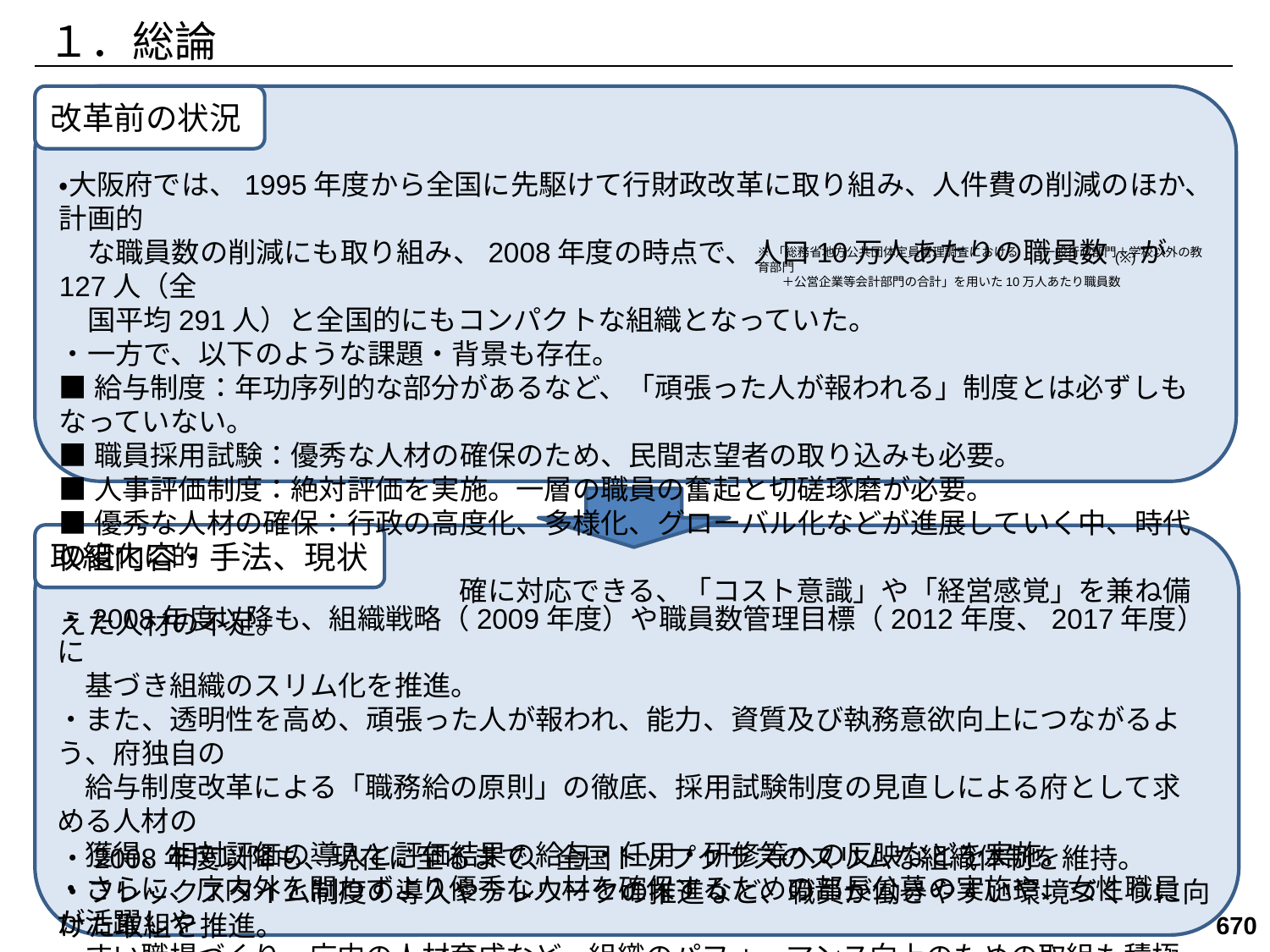

１．総論

改革前の状況
・大阪府では、1995年度から全国に先駆けて行財政改革に取り組み、人件費の削減のほか、計画的
　な職員数の削減にも取り組み、2008年度の時点で、人口10万人あたりの職員数(※)が127人（全
　国平均291人）と全国的にもコンパクトな組織となっていた。
・一方で、以下のような課題・背景も存在。
■給与制度：年功序列的な部分があるなど、「頑張った人が報われる」制度とは必ずしもなっていない。
■職員採用試験：優秀な人材の確保のため、民間志望者の取り込みも必要。
■人事評価制度：絶対評価を実施。一層の職員の奮起と切磋琢磨が必要。
■優秀な人材の確保：行政の高度化、多様化、グローバル化などが進展していく中、時代の変化に的
　　　　　　　　　　　　　　 確に対応できる、「コスト意識」や「経営感覚」を兼ね備えた人材の不足。
※「総務省地方公共団体定員管理調査における「「一般行政部門＋学校以外の教育部門
　　＋公営企業等会計部門の合計」を用いた10万人あたり職員数

取組内容・手法、現状

・2008年度以降も、組織戦略（2009年度）や職員数管理目標（2012年度、2017年度）に
　基づき組織のスリム化を推進。
・また、透明性を高め、頑張った人が報われ、能力、資質及び執務意欲向上につながるよう、府独自の
　給与制度改革による「職務給の原則」の徹底、採用試験制度の見直しによる府として求める人材の
　獲得、相対評価の導入と評価結果の給与・任用・研修等への反映などを実施。
・さらに、庁内外を問わずより優秀な人材を確保するための部長公募の実施や、女性職員が活躍しや
　すい職場づくり、庁内の人材育成など、組織のパフォーマンス向上のための取組も積極的に展開。
・2008年度以降も、現在に至るまで、全国トップクラスのスリムな組織体制を維持。
・フレックスタイム制度の導入やテレワークの推進など、職員が働きやすい環境づくりに向けた取組を推進。
670